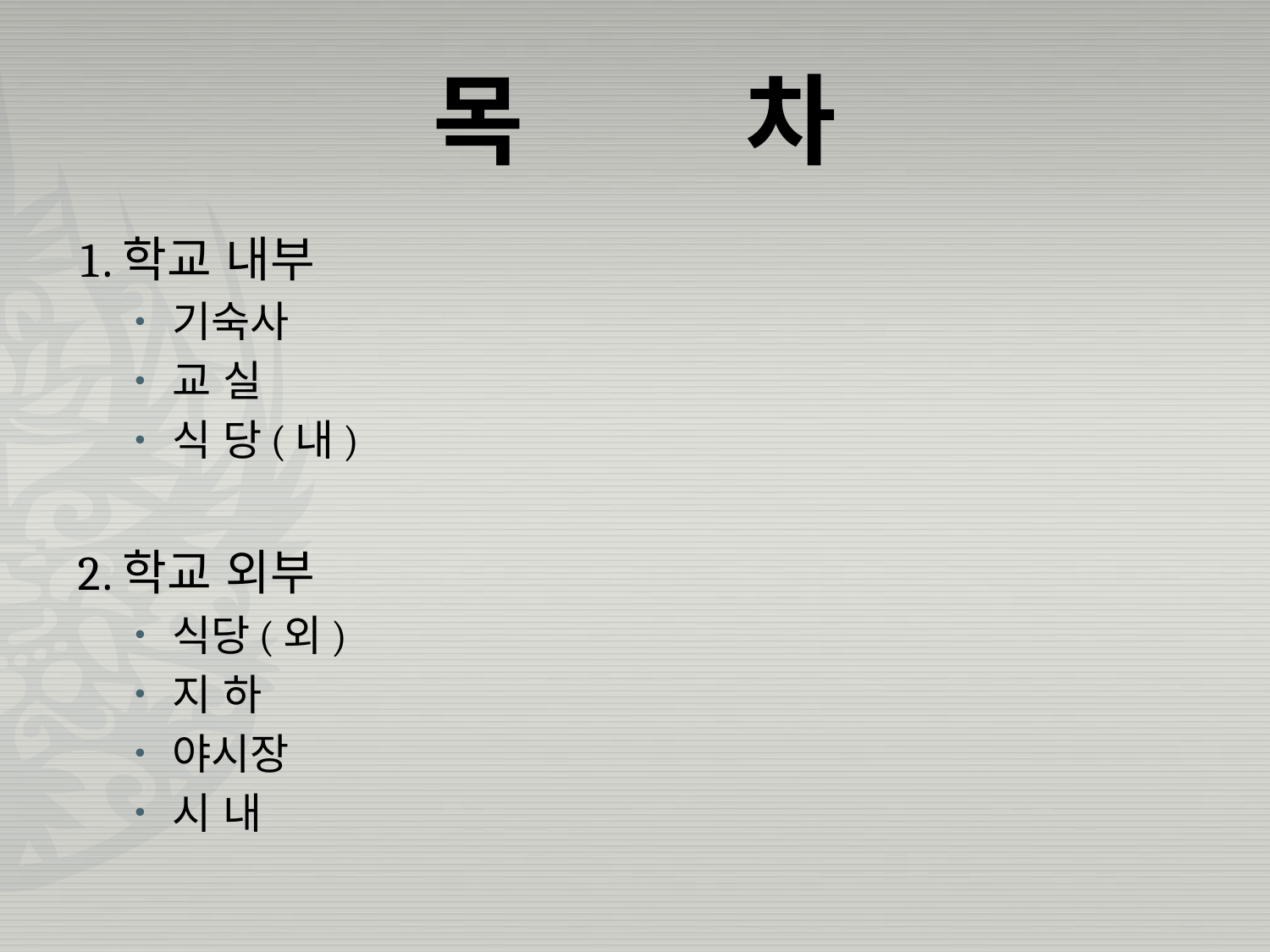

# 목        차
1.학교 내부
기숙사
교 실
식 당(내)

2.학교 외부
식당(외)
지 하
야시장
시 내